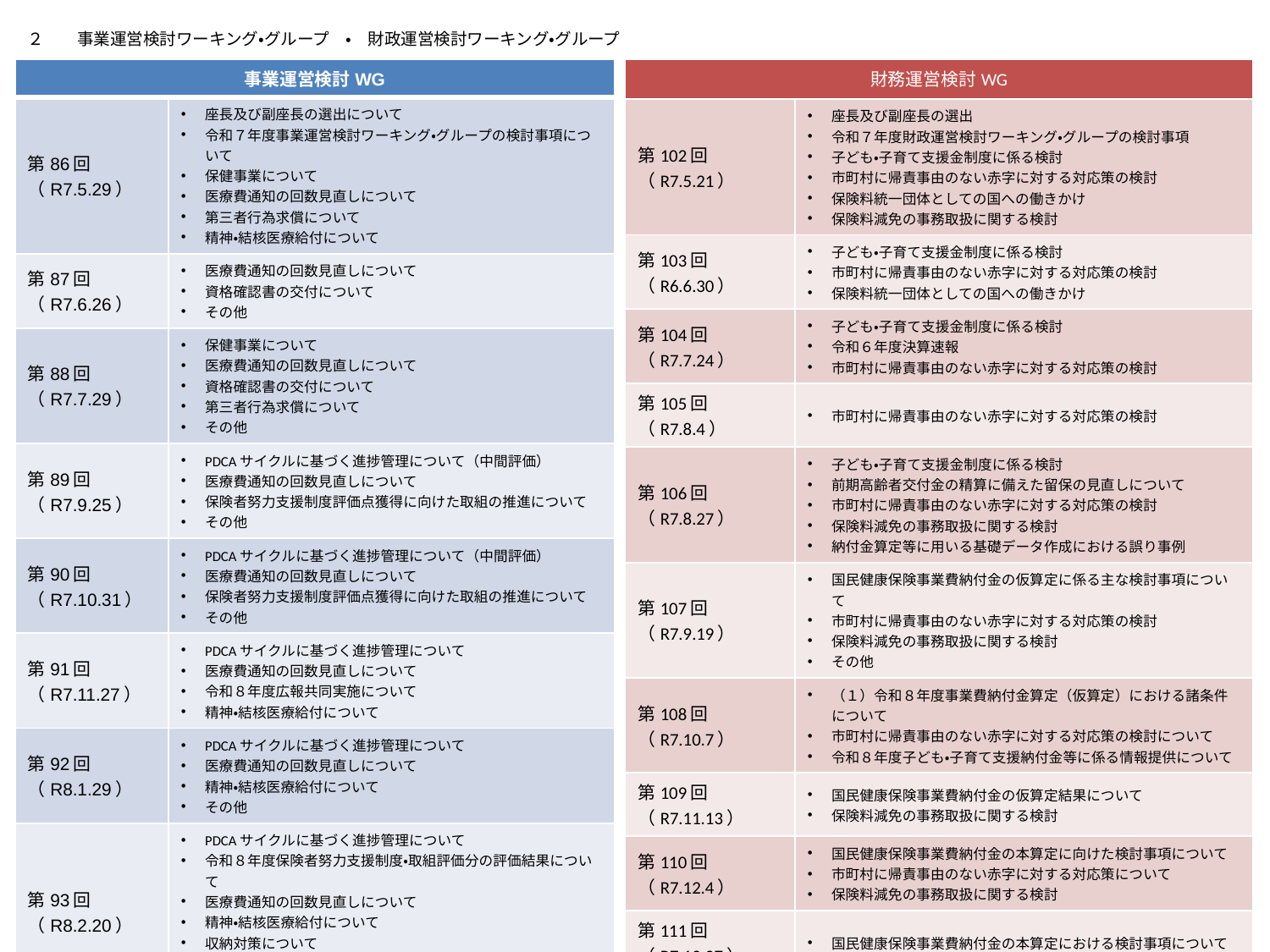

２　　事業運営検討ワーキング・グループ　・　財政運営検討ワーキング・グループ
| 事業運営検討WG | 事業運営検討WG |
| --- | --- |
| 第86回（R7.5.29） | 座長及び副座長の選出について 令和７年度事業運営検討ワーキング・グループの検討事項について 保健事業について 医療費通知の回数見直しについて 第三者行為求償について 精神・結核医療給付について |
| 第87回（R7.6.26） | 医療費通知の回数見直しについて 資格確認書の交付について その他 |
| 第88回（R7.7.29） | 保健事業について 医療費通知の回数見直しについて 資格確認書の交付について 第三者行為求償について その他 |
| 第89回（R7.9.25） | PDCAサイクルに基づく進捗管理について（中間評価） 医療費通知の回数見直しについて 保険者努力支援制度評価点獲得に向けた取組の推進について その他 |
| 第90回（R7.10.31） | PDCAサイクルに基づく進捗管理について（中間評価） 医療費通知の回数見直しについて 保険者努力支援制度評価点獲得に向けた取組の推進について その他 |
| 第91回（R7.11.27） | PDCAサイクルに基づく進捗管理について 医療費通知の回数見直しについて 令和８年度広報共同実施について 精神・結核医療給付について |
| 第92回（R8.1.29） | PDCAサイクルに基づく進捗管理について 医療費通知の回数見直しについて 精神・結核医療給付について その他 |
| 第93回（R8.2.20） | PDCAサイクルに基づく進捗管理について 令和８年度保険者努力支援制度・取組評価分の評価結果について 医療費通知の回数見直しについて 精神・結核医療給付について 収納対策について 令和７年度の検討結果と令和８年度の主な検討事項等について 大阪府国民健康保険運営方針の中間見直しについて |
| 財務運営検討WG | 財務運営検討WG |
| --- | --- |
| 第102回（R7.5.21） | 座長及び副座長の選出 令和７年度財政運営検討ワーキング・グループの検討事項 子ども・子育て支援金制度に係る検討 市町村に帰責事由のない赤字に対する対応策の検討 保険料統一団体としての国への働きかけ 保険料減免の事務取扱に関する検討 |
| 第103回（R6.6.30） | 子ども・子育て支援金制度に係る検討 市町村に帰責事由のない赤字に対する対応策の検討 保険料統一団体としての国への働きかけ |
| 第104回（R7.7.24） | 子ども・子育て支援金制度に係る検討 令和６年度決算速報 市町村に帰責事由のない赤字に対する対応策の検討 |
| 第105回（R7.8.4） | 市町村に帰責事由のない赤字に対する対応策の検討 |
| 第106回（R7.8.27） | 子ども・子育て支援金制度に係る検討 前期高齢者交付金の精算に備えた留保の見直しについて 市町村に帰責事由のない赤字に対する対応策の検討 保険料減免の事務取扱に関する検討 納付金算定等に用いる基礎データ作成における誤り事例 |
| 第107回（R7.9.19） | 国民健康保険事業費納付金の仮算定に係る主な検討事項について 市町村に帰責事由のない赤字に対する対応策の検討 保険料減免の事務取扱に関する検討 その他 |
| 第108回（R7.10.7） | （１）令和８年度事業費納付金算定（仮算定）における諸条件について 市町村に帰責事由のない赤字に対する対応策の検討について 令和８年度子ども・子育て支援納付金等に係る情報提供について |
| 第109回（R7.11.13） | 国民健康保険事業費納付金の仮算定結果について 保険料減免の事務取扱に関する検討 |
| 第110回（R7.12.4） | 国民健康保険事業費納付金の本算定に向けた検討事項について 市町村に帰責事由のない赤字に対する対応策について 保険料減免の事務取扱に関する検討 |
| 第111回（R7.12.27） | 国民健康保険事業費納付金の本算定における検討事項について |
| 第112回（R8.2.19） | 市町村に帰責事由のない赤字に対する対応策について 前期高齢者交付金に係る国のシステム設定誤り等への対応方針について 令和８年度事業費納付金算定（本算定）結果について 令和７年度の財政運営検討W・Gの検討事項 保険料減免の事務取扱に関する検討 大阪府国民健康保険運営方針の中間見直しについて |
2